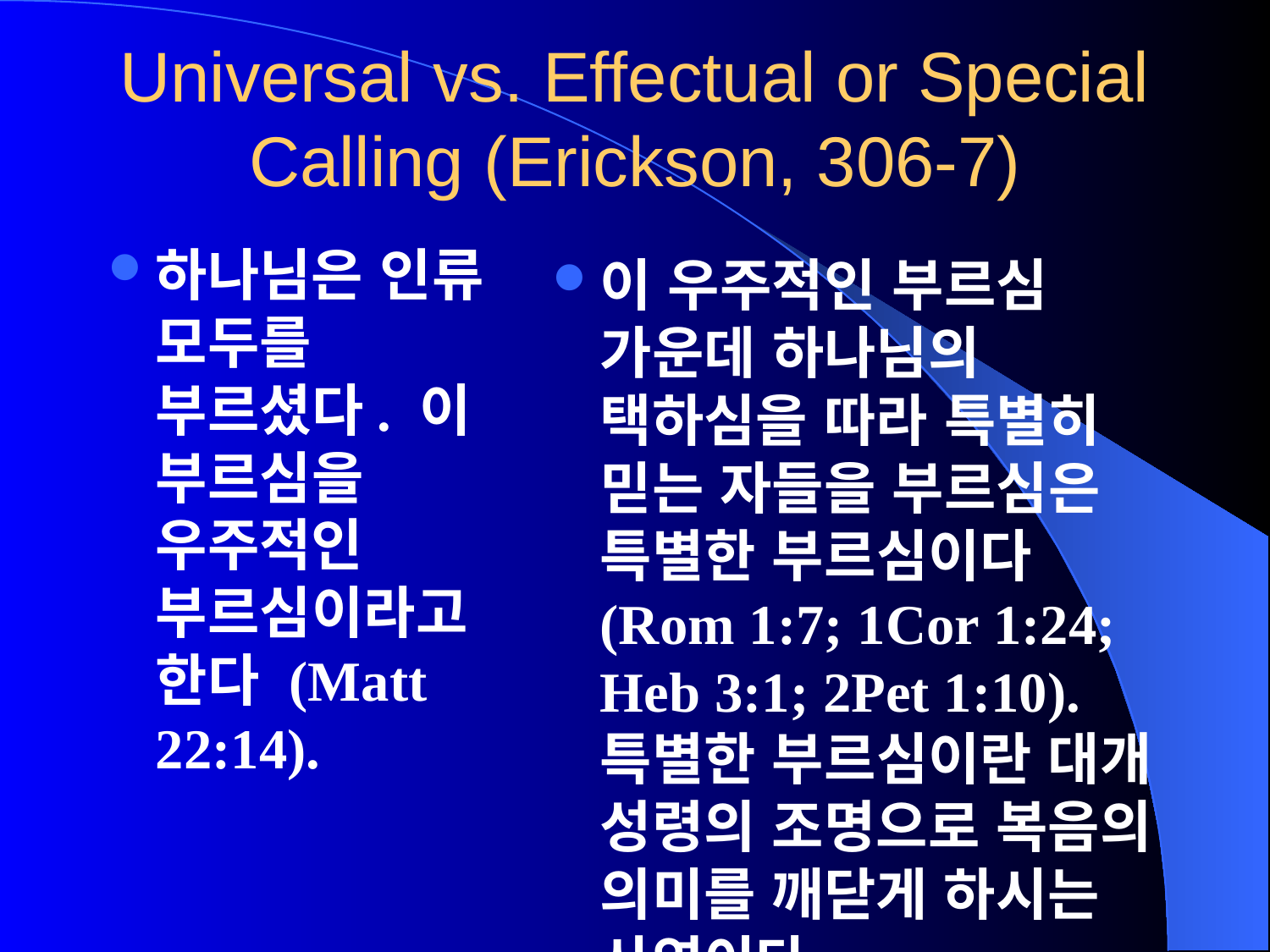

# Universal vs. Effectual or Special Calling (Erickson, 306-7)
하나님은 인류 모두를 부르셨다. 이 부르심을 우주적인 부르심이라고 한다 (Matt 22:14).
이 우주적인 부르심 가운데 하나님의 택하심을 따라 특별히 믿는 자들을 부르심은 특별한 부르심이다 (Rom 1:7; 1Cor 1:24; Heb 3:1; 2Pet 1:10). 특별한 부르심이란 대개 성령의 조명으로 복음의 의미를 깨닫게 하시는 사역이다.